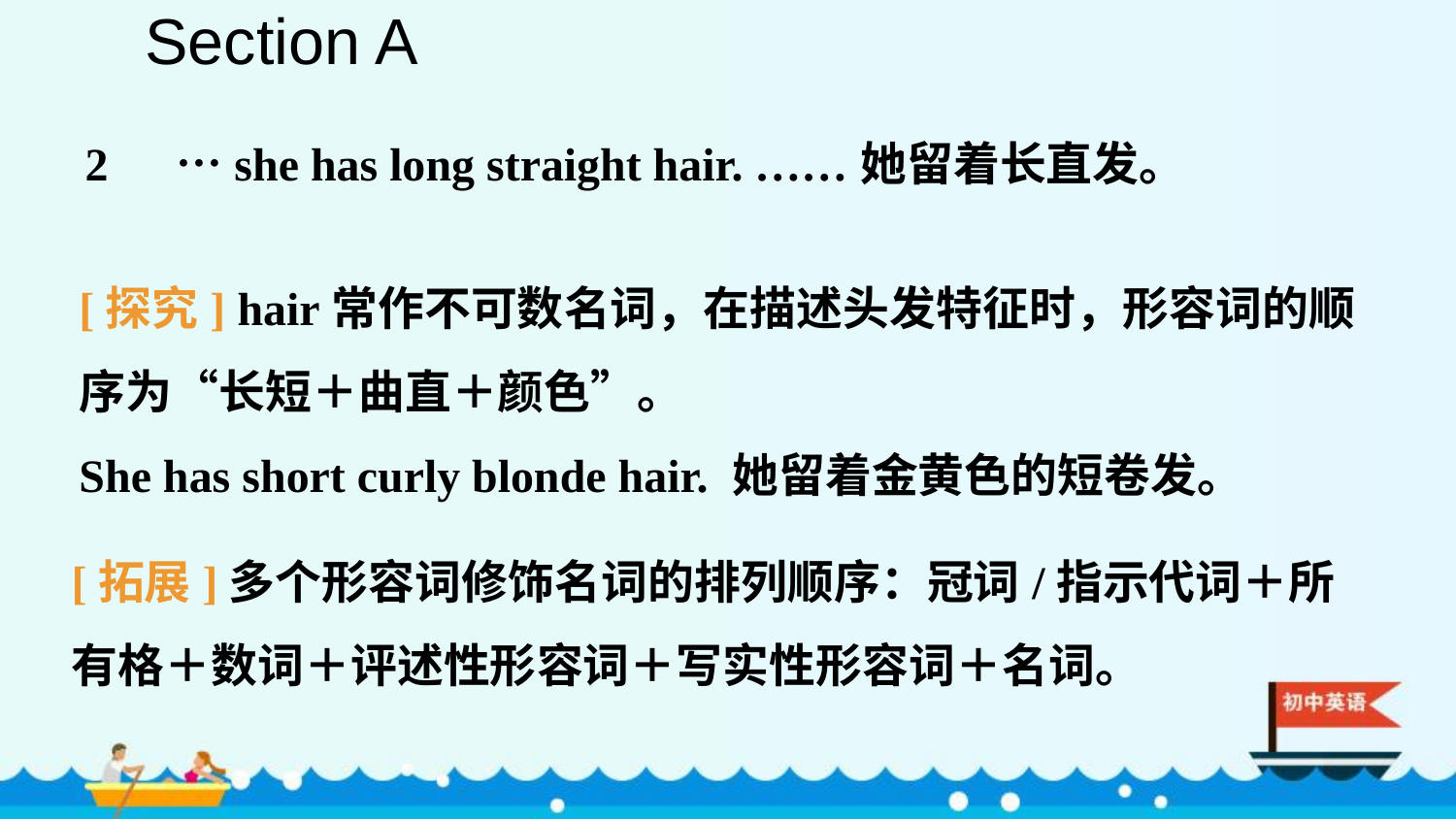

Section A

2　 …she has long straight hair. ……她留着长直发。

[探究] hair常作不可数名词，在描述头发特征时，形容词的顺序为“长短＋曲直＋颜色”。
She has short curly blonde hair. 她留着金黄色的短卷发。
[拓展]多个形容词修饰名词的排列顺序：冠词/指示代词＋所有格＋数词＋评述性形容词＋写实性形容词＋名词。